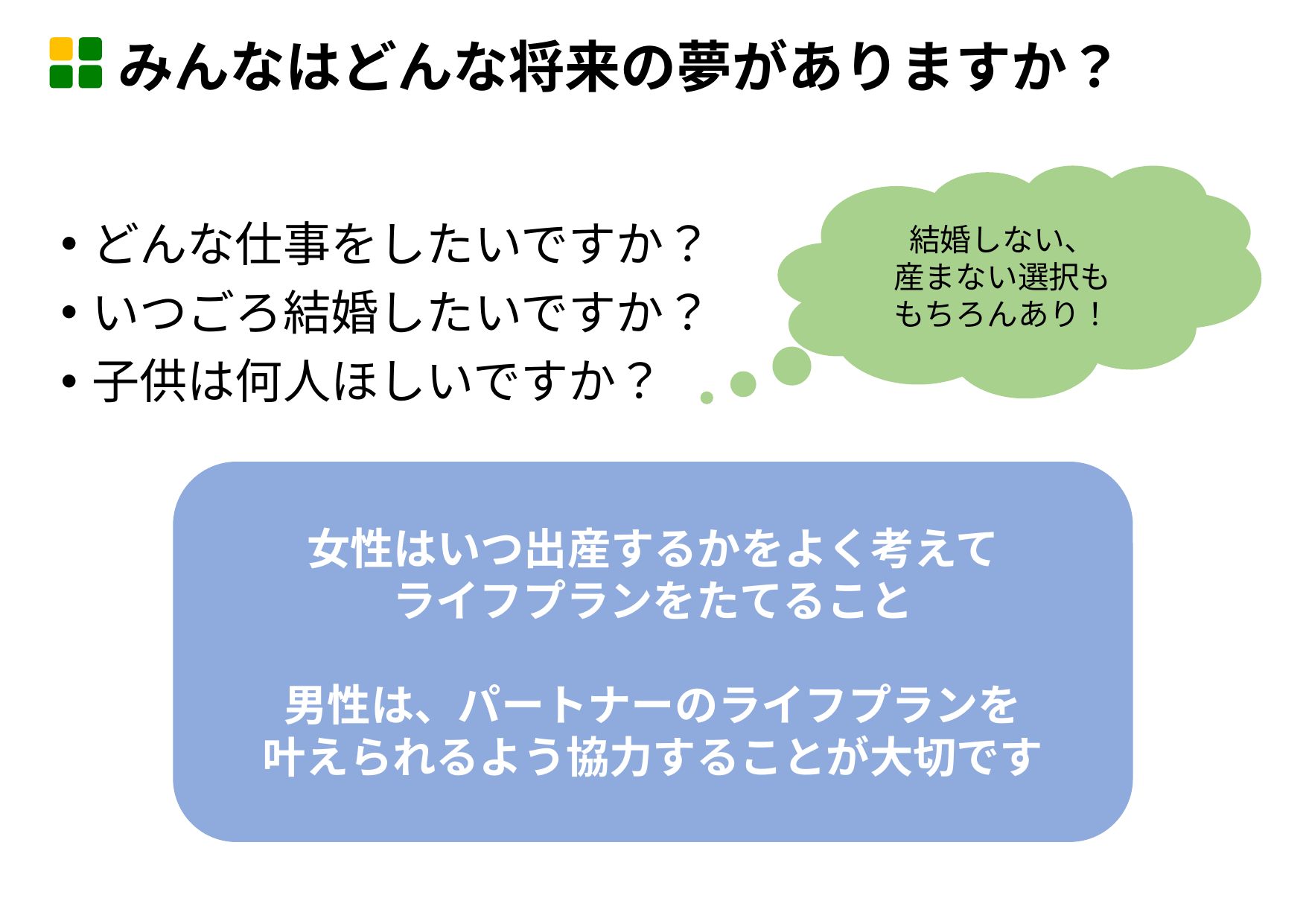

みんなはどんな将来の夢がありますか？

結婚しない、
産まない選択も
もちろんあり！
どんな仕事をしたいですか？
いつごろ結婚したいですか？
子供は何人ほしいですか？

女性はいつ出産するかをよく考えて
ライフプランをたてること

男性は、パートナーのライフプランを
叶えられるよう協力することが大切です